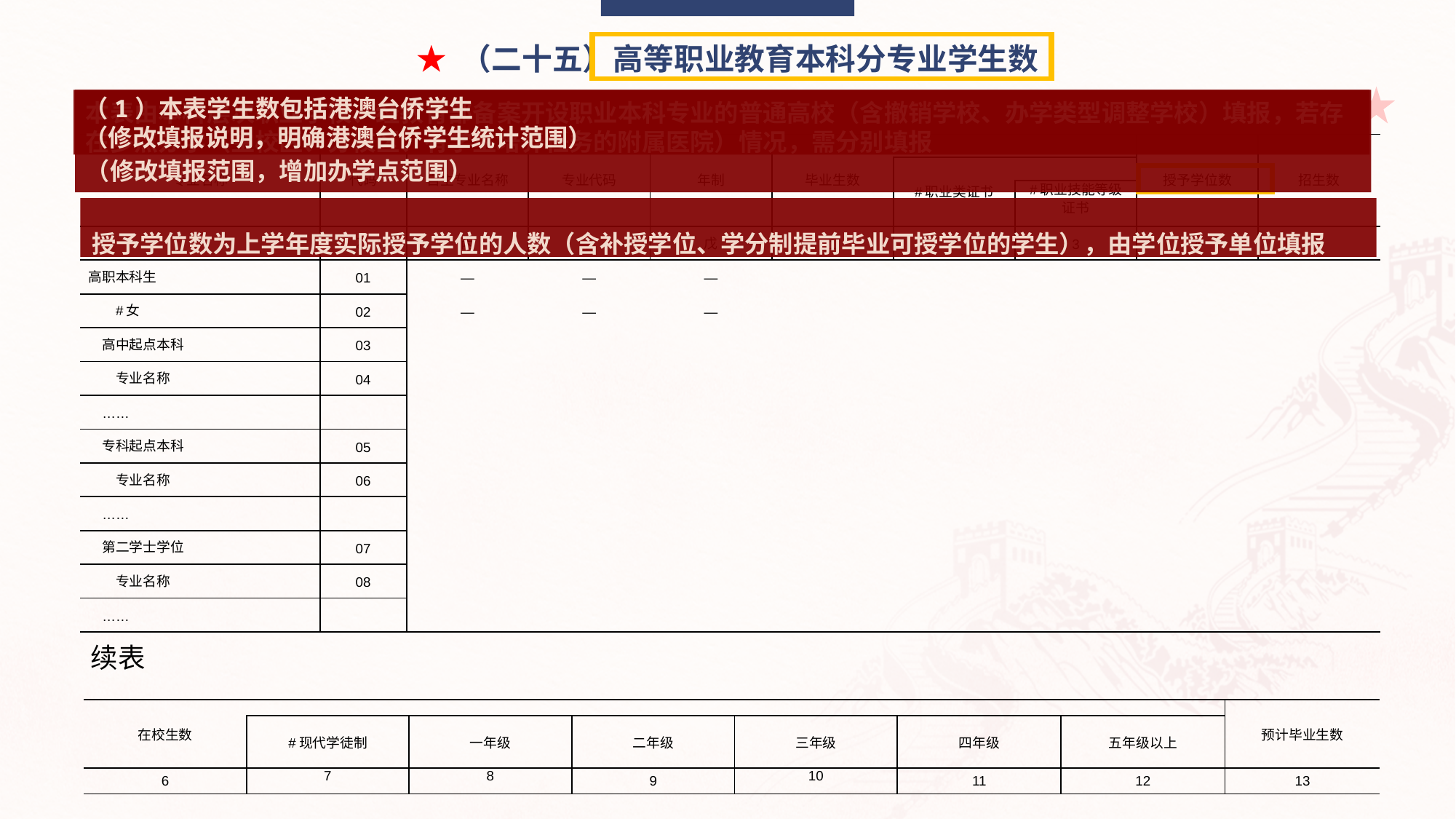

本表由本科层次职业学校、经教育部备案开设职业本科专业的普通高校（含撤销学校、办学类型调整学校）填报，若存在多点办学（主校区、分校区、有学生培养任务的附属医院）情况，需分别填报
（修改填报范围，增加办学点范围）

（1）本表学生数包括港澳台侨学生
（修改填报说明，明确港澳台侨学生统计范围）

★ （二十五）高等职业教育本科分专业学生数
| 专业名称 | 代码 | 自主专业名称 | 专业代码 | 年制 | 毕业生数 |  |  | 授予学位数 | 招生数 |
| --- | --- | --- | --- | --- | --- | --- | --- | --- | --- |
|  |  |  |  |  |  | #职业类证书 |  |  |  |
|  |  |  |  |  |  |  | #职业技能等级证书 |  |  |
| 甲 | 乙 | 丙 | 丁 | 戊 | 1 | 2 | 3 | 4 | 5 |
| 高职本科生 | 01 | — | — | — |  |  |  |  |  |
| #女 | 02 | — | — | — |  |  |  |  |  |
| 高中起点本科 | 03 |  |  |  |  |  |  |  |  |
| 专业名称 | 04 |  |  |  |  |  |  |  |  |
| …… |  |  |  |  |  |  |  |  |  |
| 专科起点本科 | 05 |  |  |  |  |  |  |  |  |
| 专业名称 | 06 |  |  |  |  |  |  |  |  |
| …… |  |  |  |  |  |  |  |  |  |
| 第二学士学位 | 07 |  |  |  |  |  |  |  |  |
| 专业名称 | 08 |  |  |  |  |  |  |  |  |
| …… |  |  |  |  |  |  |  |  |  |

授予学位数为上学年度实际授予学位的人数（含补授学位、学分制提前毕业可授学位的学生），由学位授予单位填报
续表
| 在校生数 |  |  |  |  |  |  | 预计毕业生数 |
| --- | --- | --- | --- | --- | --- | --- | --- |
|  | #现代学徒制 | 一年级 | 二年级 | 三年级 | 四年级 | 五年级以上 |  |
| 6 | 7 | 8 | 9 | 10 | 11 | 12 | 13 |